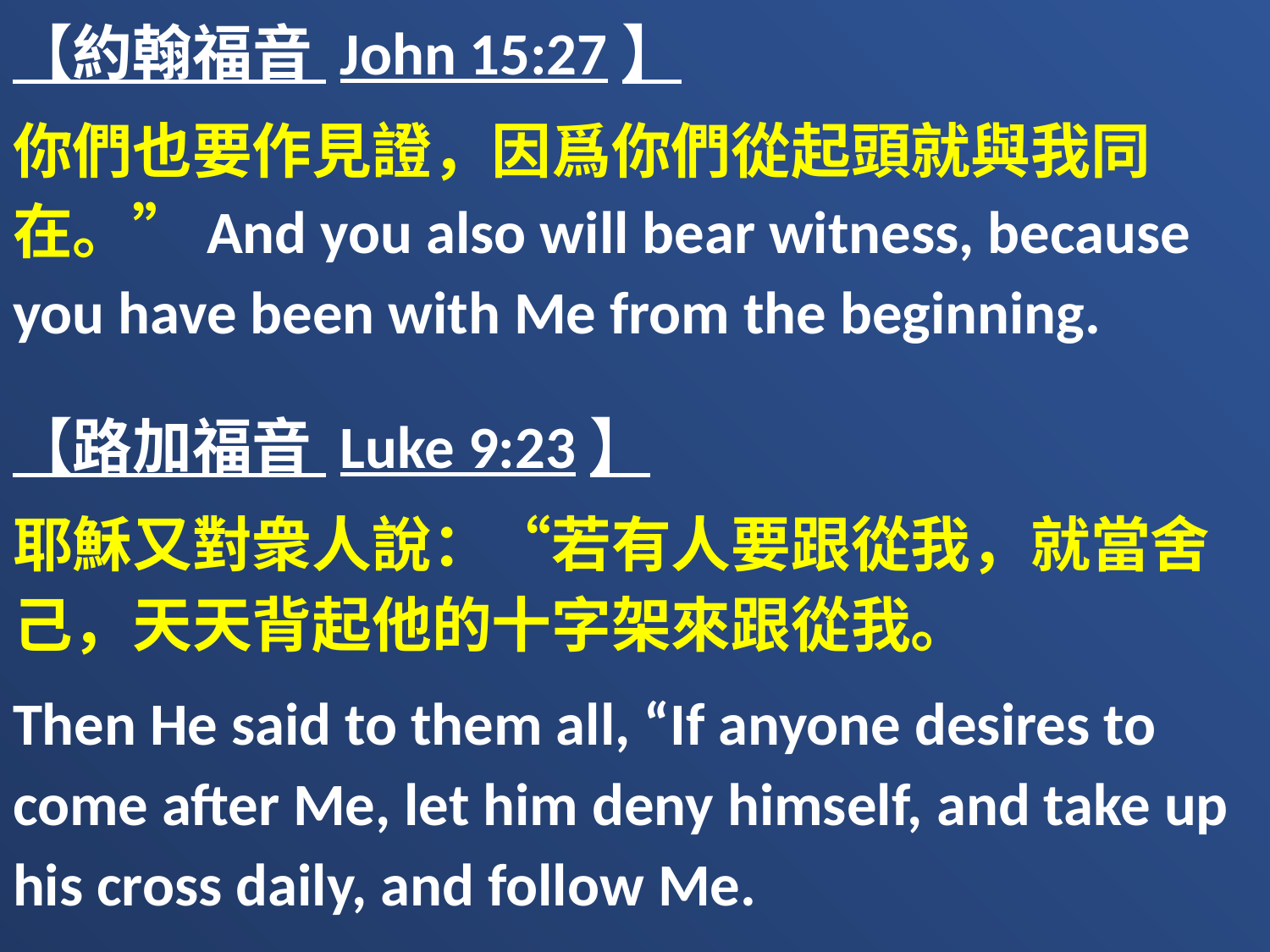

【約翰福音 John 15:27】
你們也要作見證，因爲你們從起頭就與我同在。”And you also will bear witness, because you have been with Me from the beginning.

【路加福音 Luke 9:23】
耶穌又對衆人說：“若有人要跟從我，就當舍己，天天背起他的十字架來跟從我。
Then He said to them all, “If anyone desires to come after Me, let him deny himself, and take up his cross daily, and follow Me.